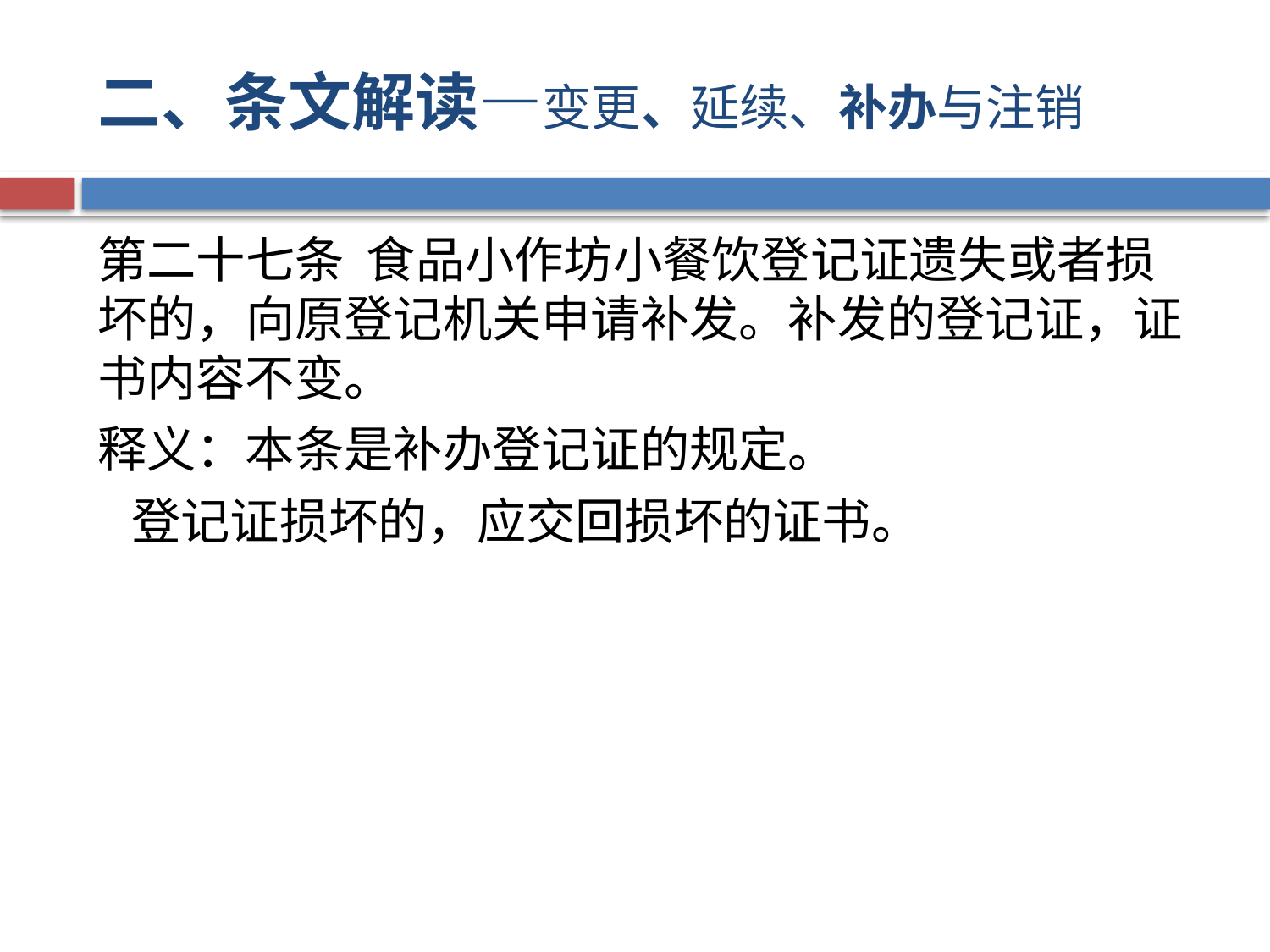

# 二、条文解读—变更、延续、补办与注销
第二十七条  食品小作坊小餐饮登记证遗失或者损坏的，向原登记机关申请补发。补发的登记证，证书内容不变。
释义：本条是补办登记证的规定。
  登记证损坏的，应交回损坏的证书。